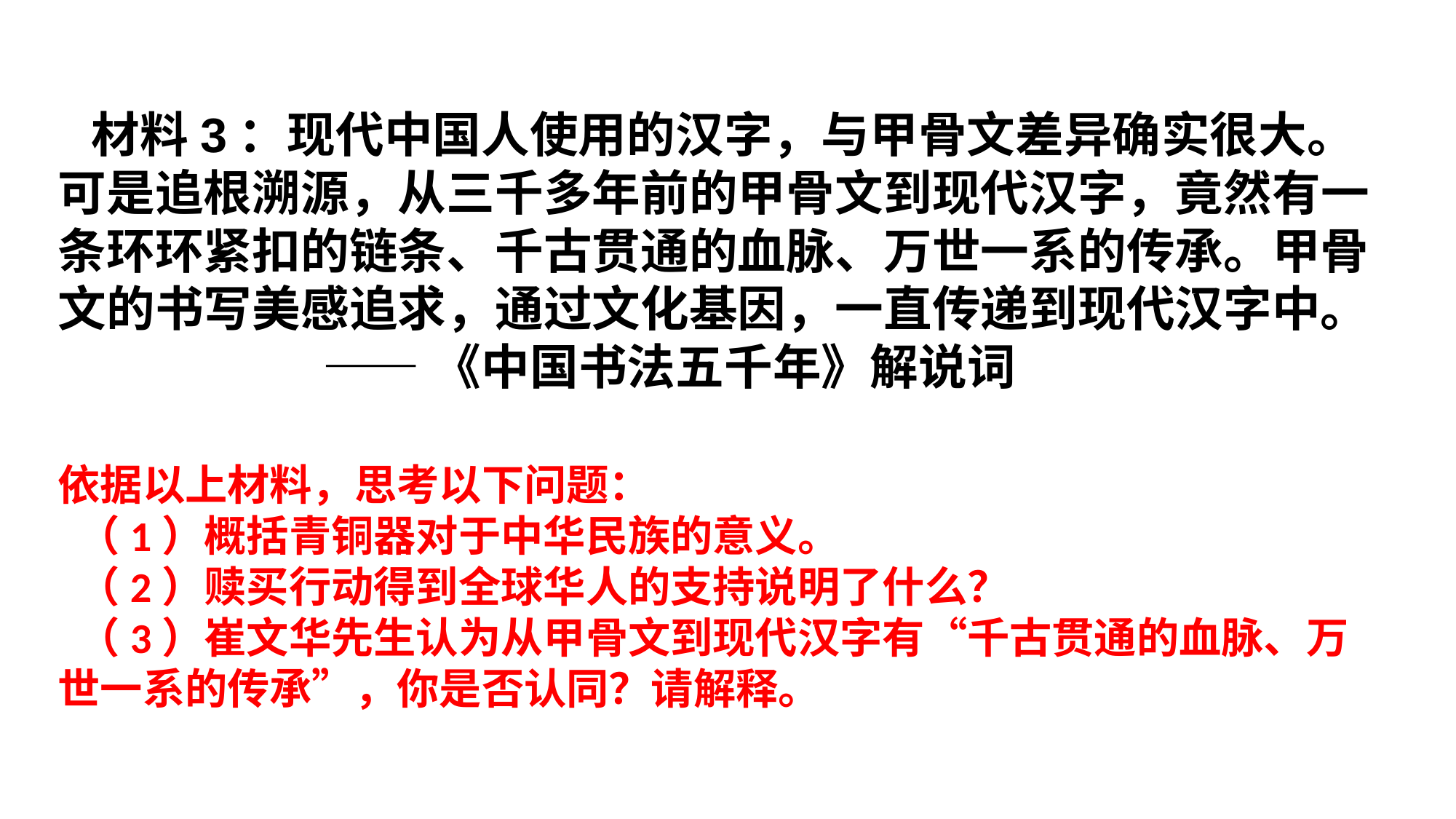

材料3：现代中国人使用的汉字，与甲骨文差异确实很大。可是追根溯源，从三千多年前的甲骨文到现代汉字，竟然有一条环环紧扣的链条、千古贯通的血脉、万世一系的传承。甲骨文的书写美感追求，通过文化基因，一直传递到现代汉字中。
                        ——《中国书法五千年》解说词

依据以上材料，思考以下问题：
 （1）概括青铜器对于中华民族的意义。
 （2）赎买行动得到全球华人的支持说明了什么？
 （3）崔文华先生认为从甲骨文到现代汉字有“千古贯通的血脉、万世一系的传承”，你是否认同？请解释。